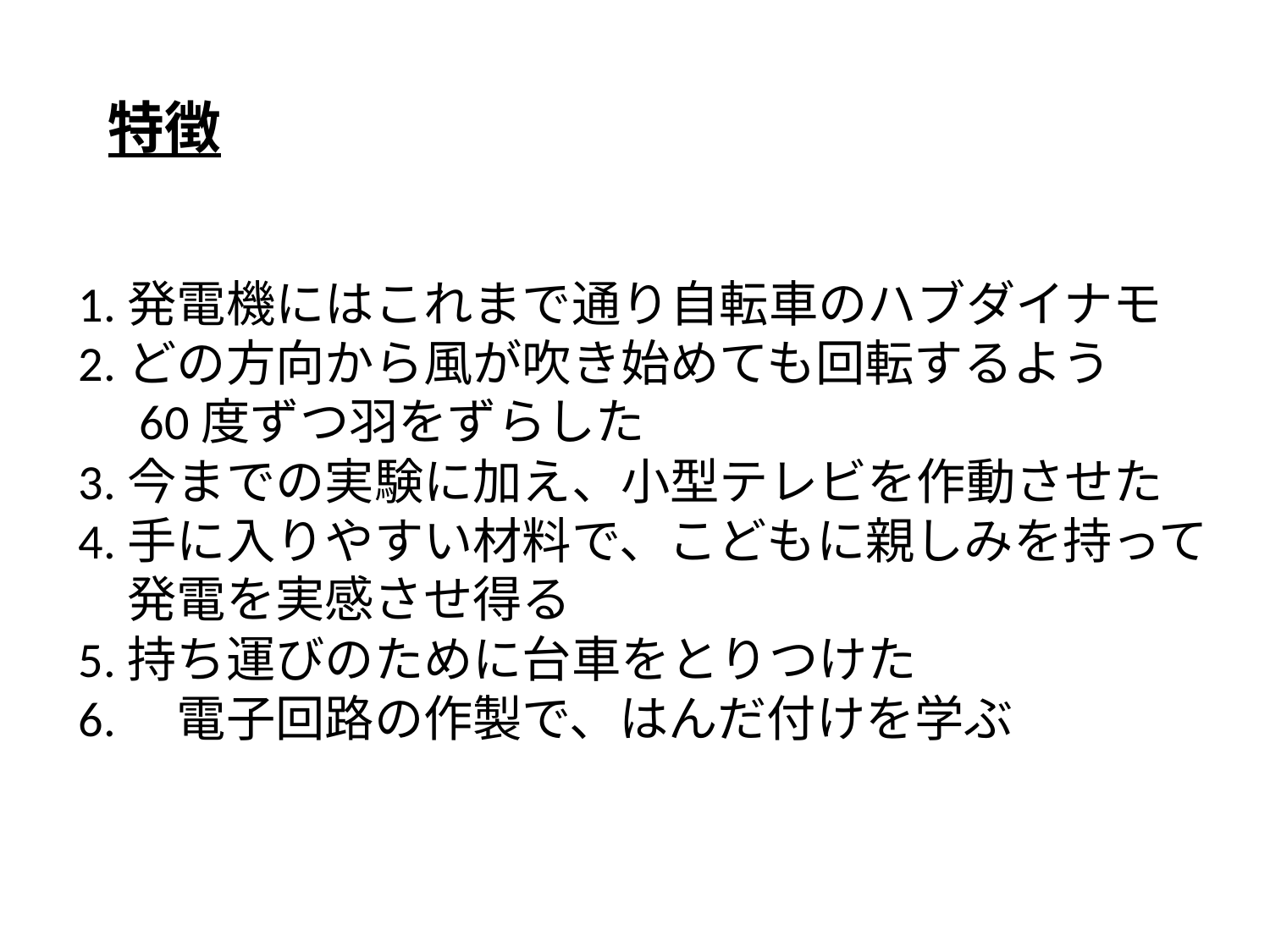

特徴
1.発電機にはこれまで通り自転車のハブダイナモ
2.どの方向から風が吹き始めても回転するよう
　60度ずつ羽をずらした
3.今までの実験に加え、小型テレビを作動させた
4.手に入りやすい材料で、こどもに親しみを持って
　発電を実感させ得る
5.持ち運びのために台車をとりつけた
6.　電子回路の作製で、はんだ付けを学ぶ